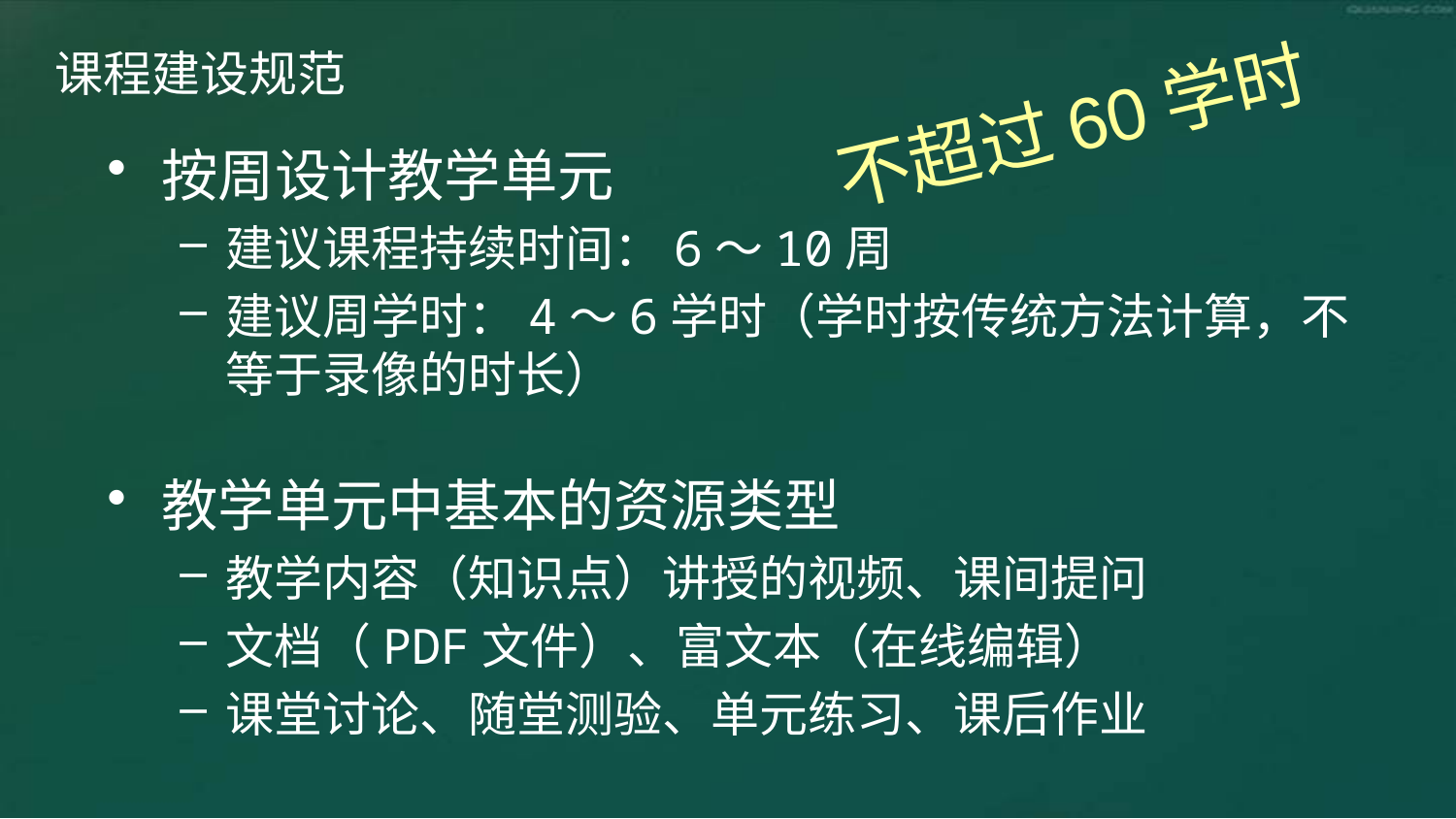

# 课程建设规范
不超过60学时
按周设计教学单元
建议课程持续时间：6～10周
建议周学时：4～6学时（学时按传统方法计算，不等于录像的时长）

教学单元中基本的资源类型
教学内容（知识点）讲授的视频、课间提问
文档（PDF文件）、富文本（在线编辑）
课堂讨论、随堂测验、单元练习、课后作业